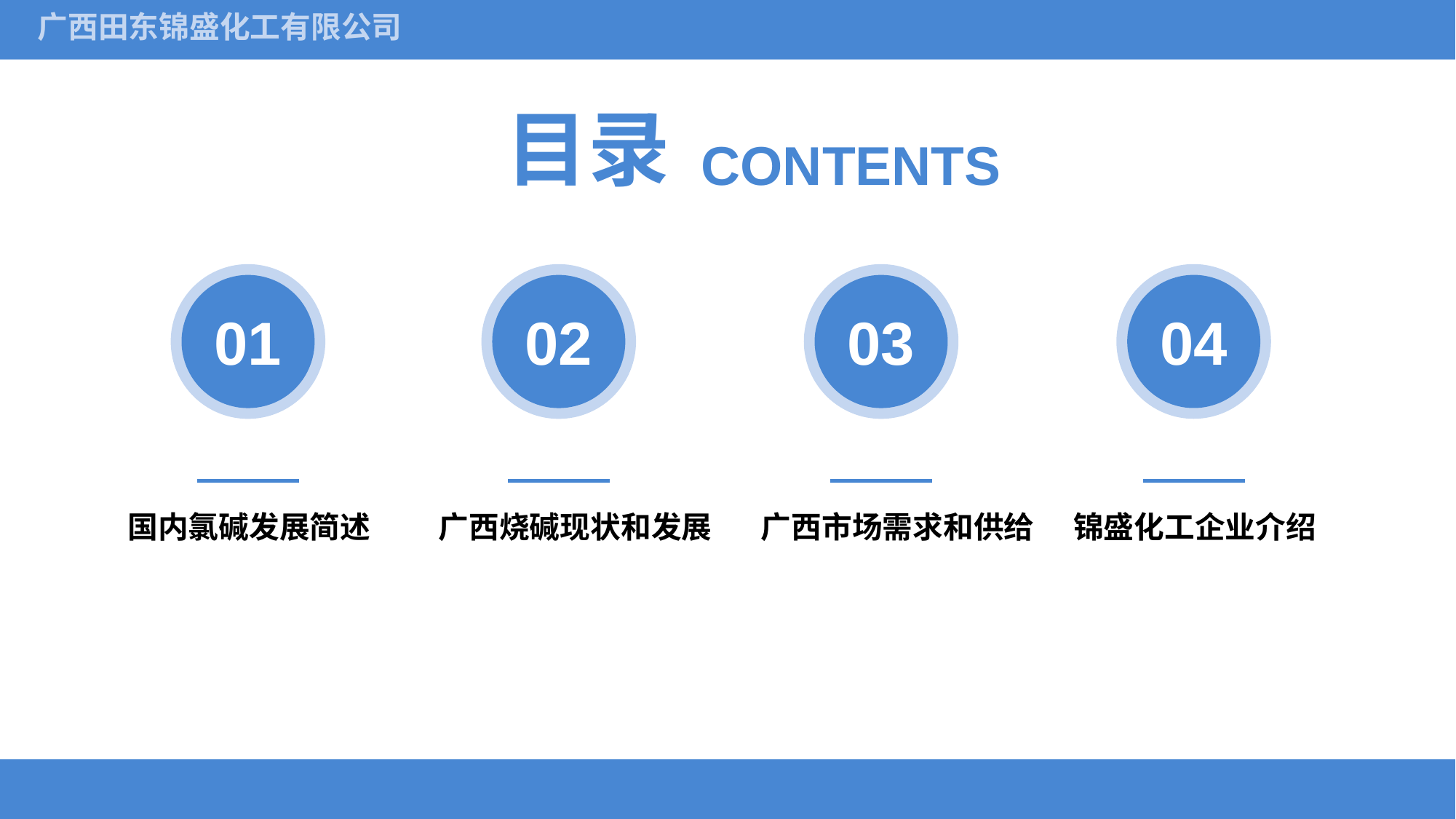

广西田东锦盛化工有限公司
目录
CONTENTS

03
04
01
02
国内氯碱发展简述
广西烧碱现状和发展
广西市场需求和供给
锦盛化工企业介绍